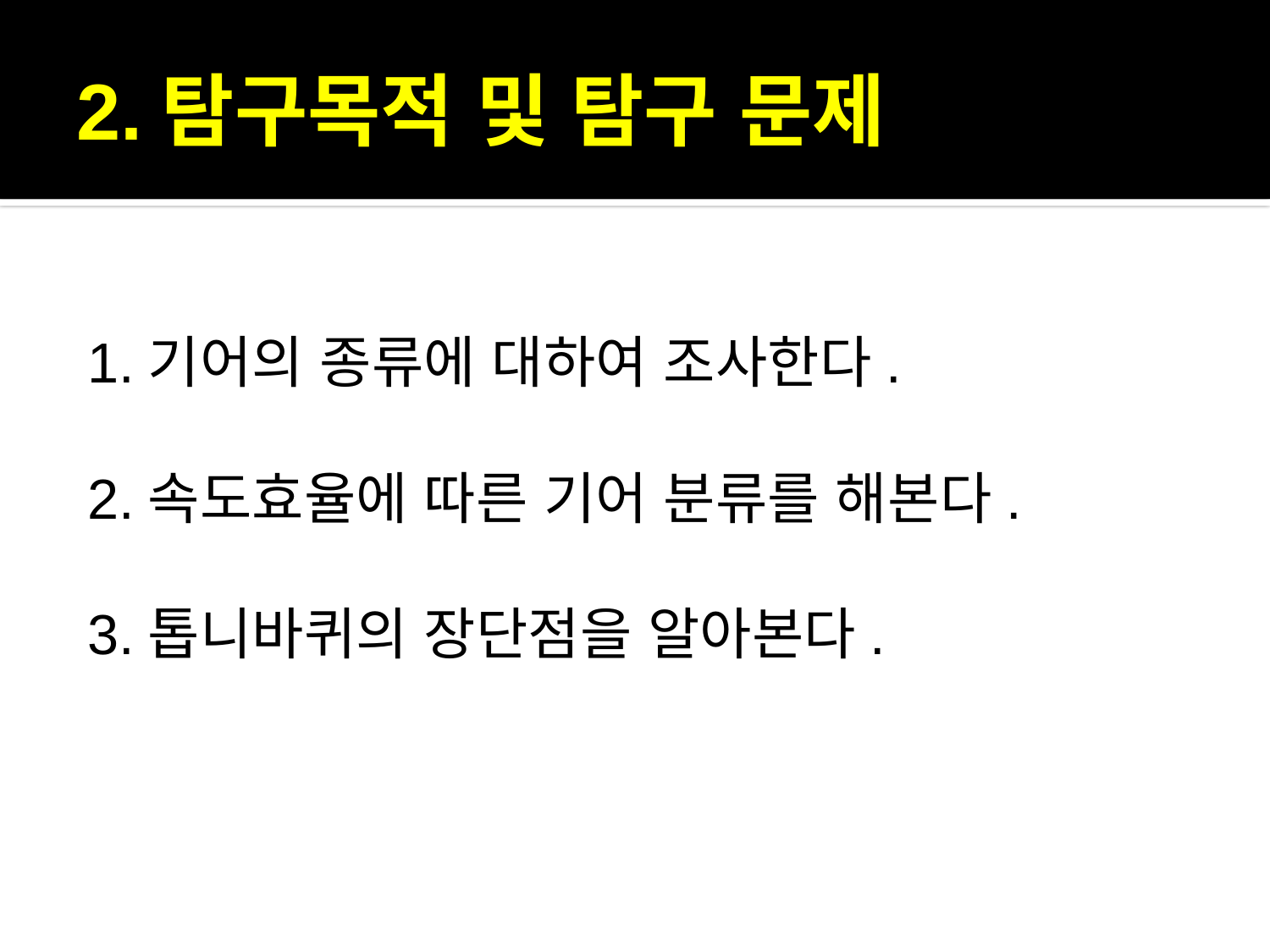

# 2.탐구목적 및 탐구 문제
1.기어의 종류에 대하여 조사한다.
2.속도효율에 따른 기어 분류를 해본다.
3.톱니바퀴의 장단점을 알아본다.